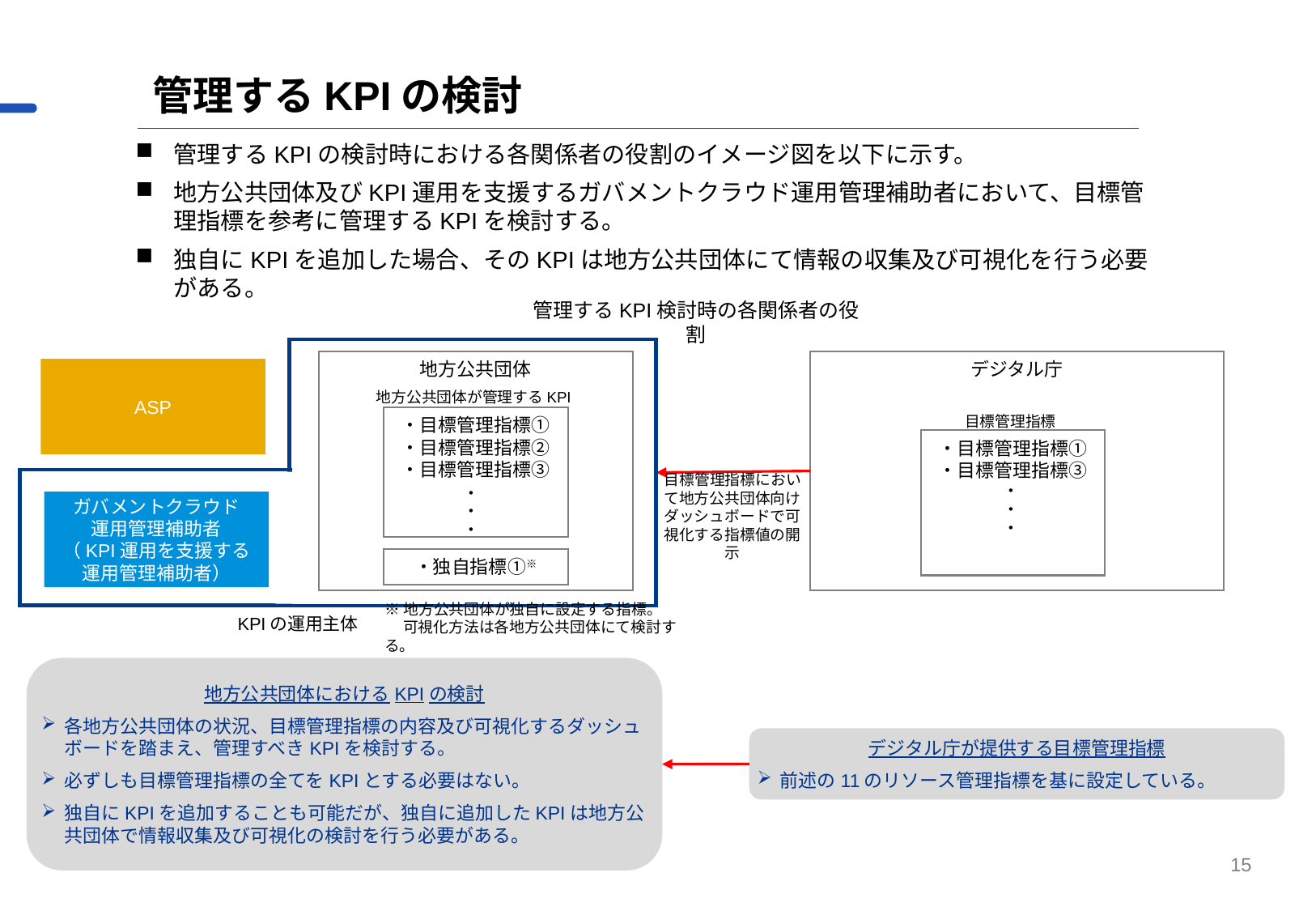

管理するKPIの検討
管理するKPIの検討時における各関係者の役割のイメージ図を以下に示す。
地方公共団体及びKPI運用を支援するガバメントクラウド運用管理補助者において、目標管理指標を参考に管理するKPIを検討する。
独自にKPIを追加した場合、そのKPIは地方公共団体にて情報の収集及び可視化を行う必要がある。
管理するKPI検討時の各関係者の役割

地方公共団体
デジタル庁
ASP
地方公共団体が管理するKPI
目標管理指標
・目標管理指標①
・目標管理指標②
・目標管理指標③

・・・
・目標管理指標①
・目標管理指標③

・・・
目標管理指標において地方公共団体向けダッシュボードで可視化する指標値の開示
ガバメントクラウド
運用管理補助者
（KPI運用を支援する
運用管理補助者）
・独自指標①※
※地方公共団体が独自に設定する指標。
　 可視化方法は各地方公共団体にて検討する。
KPIの運用主体
地方公共団体におけるKPIの検討
各地方公共団体の状況、目標管理指標の内容及び可視化するダッシュボードを踏まえ、管理すべきKPIを検討する。
必ずしも目標管理指標の全てをKPIとする必要はない。
独自にKPIを追加することも可能だが、独自に追加したKPIは地方公共団体で情報収集及び可視化の検討を行う必要がある。
デジタル庁が提供する目標管理指標
前述の11のリソース管理指標を基に設定している。
15